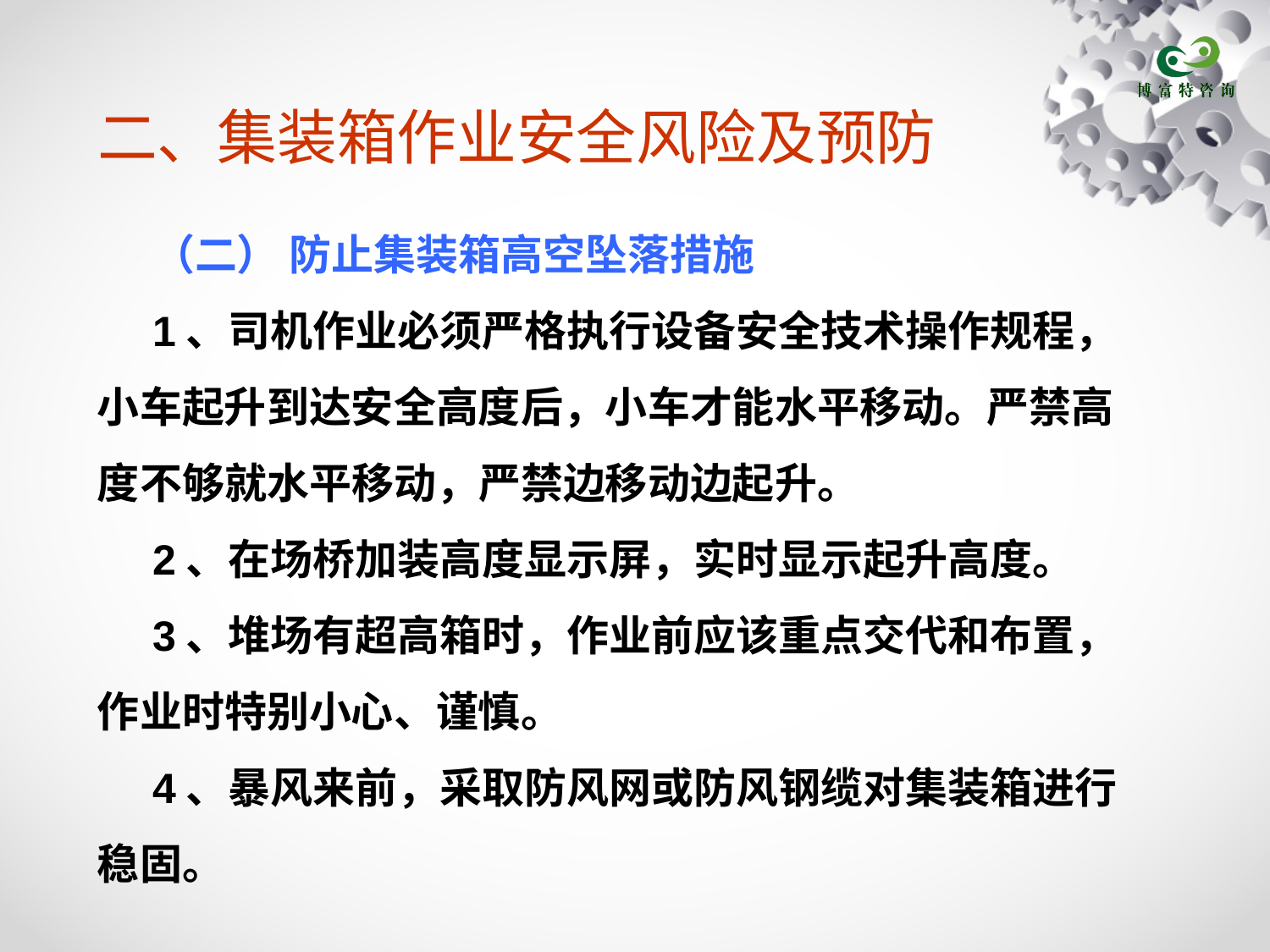

# 二、集装箱作业安全风险及预防
（二） 防止集装箱高空坠落措施
1、司机作业必须严格执行设备安全技术操作规程，小车起升到达安全高度后，小车才能水平移动。严禁高度不够就水平移动，严禁边移动边起升。
2、在场桥加装高度显示屏，实时显示起升高度。
3、堆场有超高箱时，作业前应该重点交代和布置，作业时特别小心、谨慎。
4、暴风来前，采取防风网或防风钢缆对集装箱进行稳固。